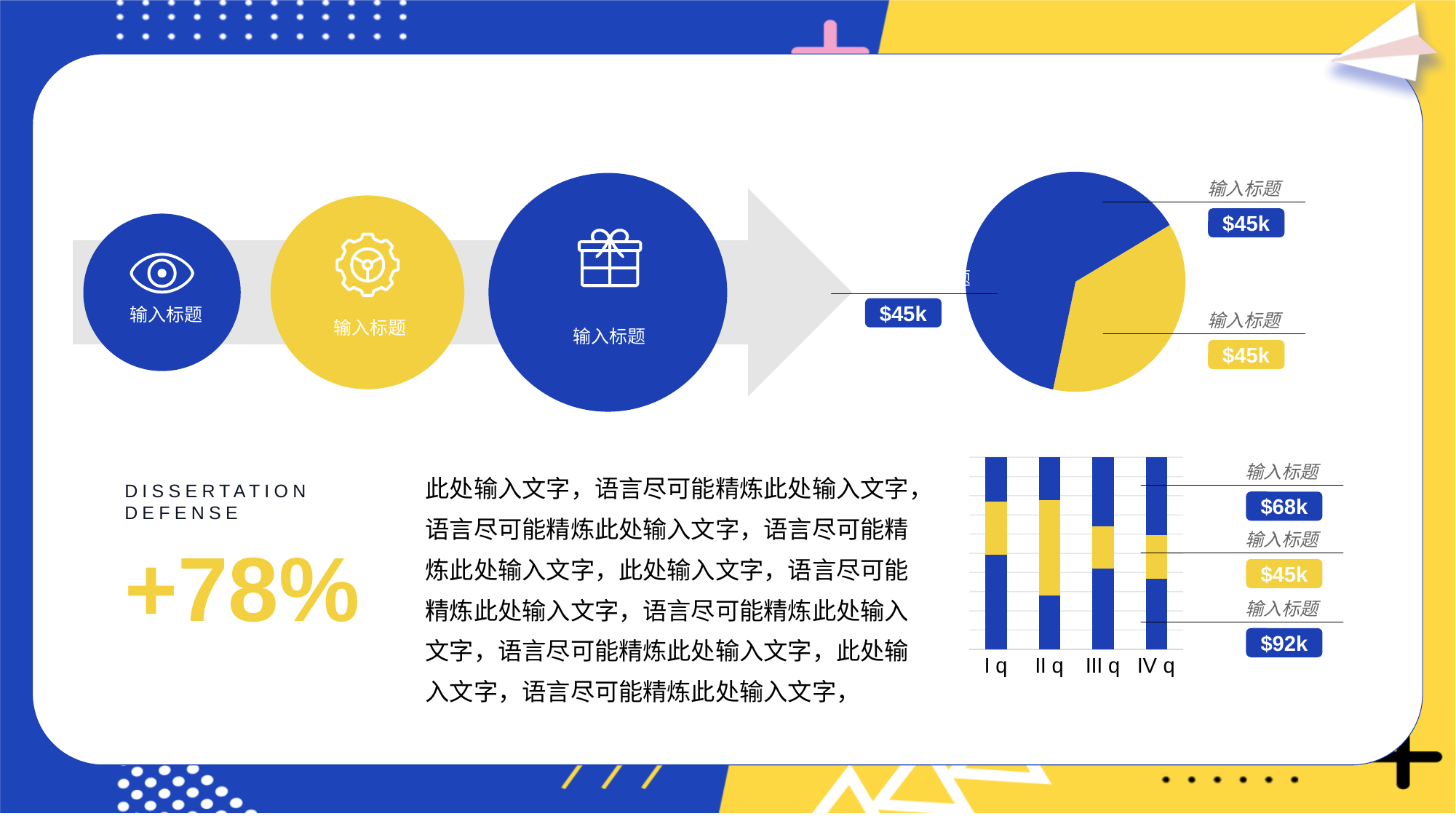

### Chart

| Category | Sales |
|---|---|
| fg | 20.0 |
| ty | 45.0 |
| as | 57.0 |
输入标题

$45k

输入标题
输入标题
$45k
输入标题
输入标题
输入标题
$45k

### Chart

| Category | Series 1 | Series 2 | Series 3 |
|---|---|---|---|
| I q | 4.3 | 2.4 | 2.0 |
| II q | 2.5 | 4.4 | 2.0 |
| III q | 3.5 | 1.8 | 3.0 |
| IV q | 4.5 | 2.8 | 5.0 |
输入标题
此处输入文字，语言尽可能精炼此处输入文字，语言尽可能精炼此处输入文字，语言尽可能精炼此处输入文字，此处输入文字，语言尽可能精炼此处输入文字，语言尽可能精炼此处输入文字，语言尽可能精炼此处输入文字，此处输入文字，语言尽可能精炼此处输入文字，
DISSERTATION DEFENSE
$68k
输入标题
+78%
$45k
输入标题
$92k